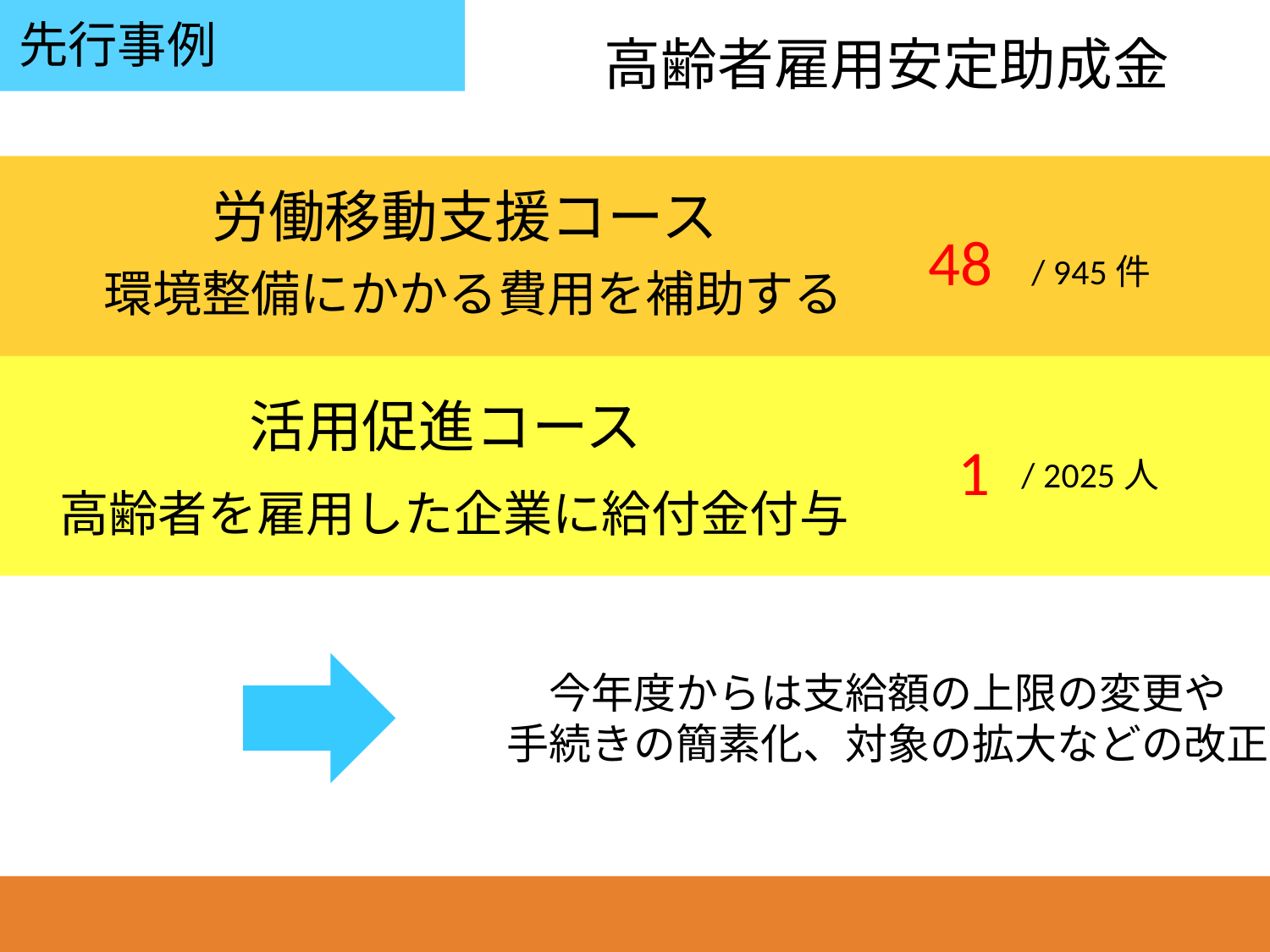

先行事例
高齢者雇用安定助成金

労働移動支援コース
48
/ 945件
環境整備にかかる費用を補助する

活用促進コース
1
/ 2025人
高齢者を雇用した企業に給付金付与

今年度からは支給額の上限の変更や
手続きの簡素化、対象の拡大などの改正